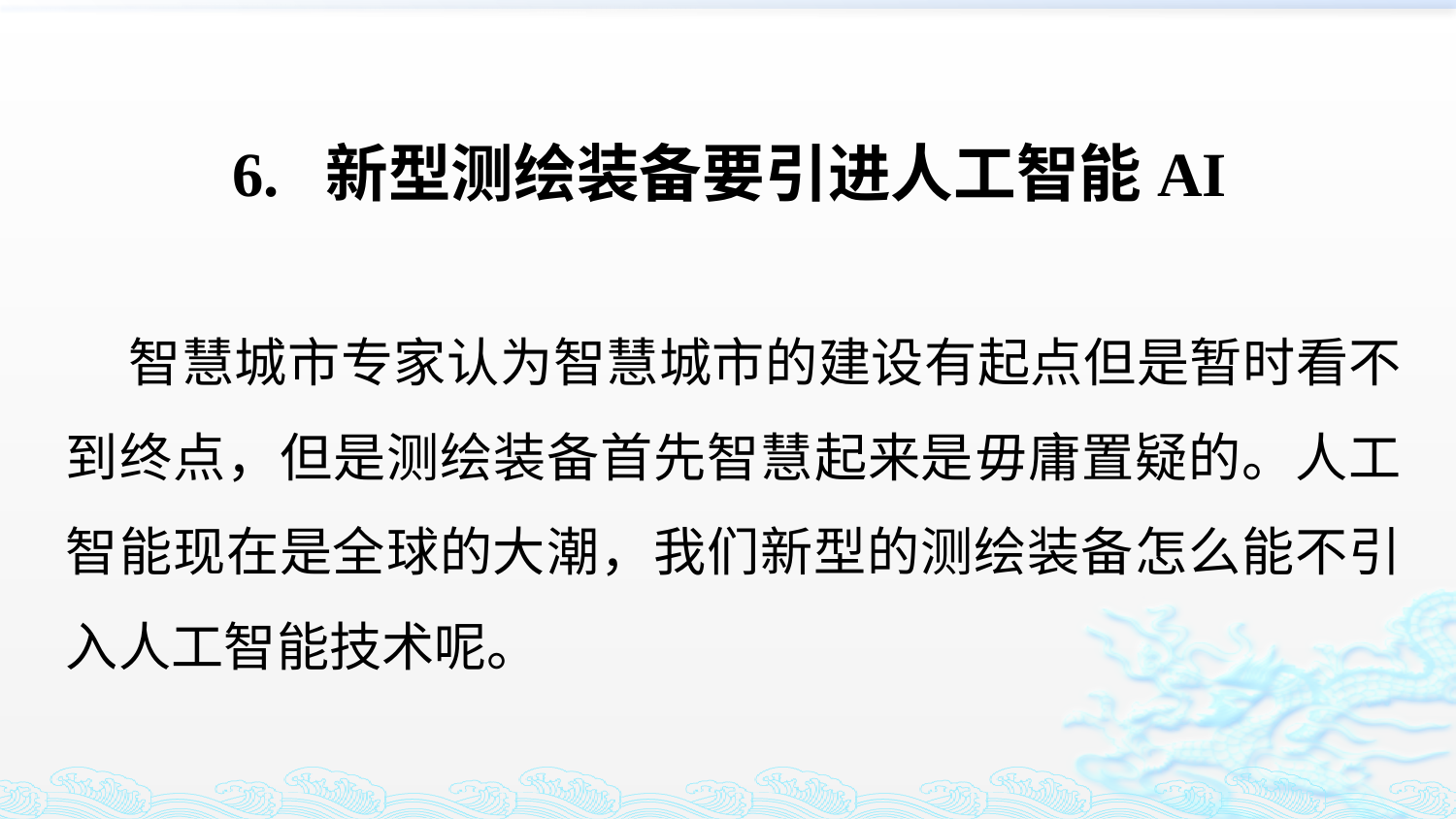

6.  新型测绘装备要引进人工智能AI
    智慧城市专家认为智慧城市的建设有起点但是暂时看不到终点，但是测绘装备首先智慧起来是毋庸置疑的。人工智能现在是全球的大潮，我们新型的测绘装备怎么能不引入人工智能技术呢。